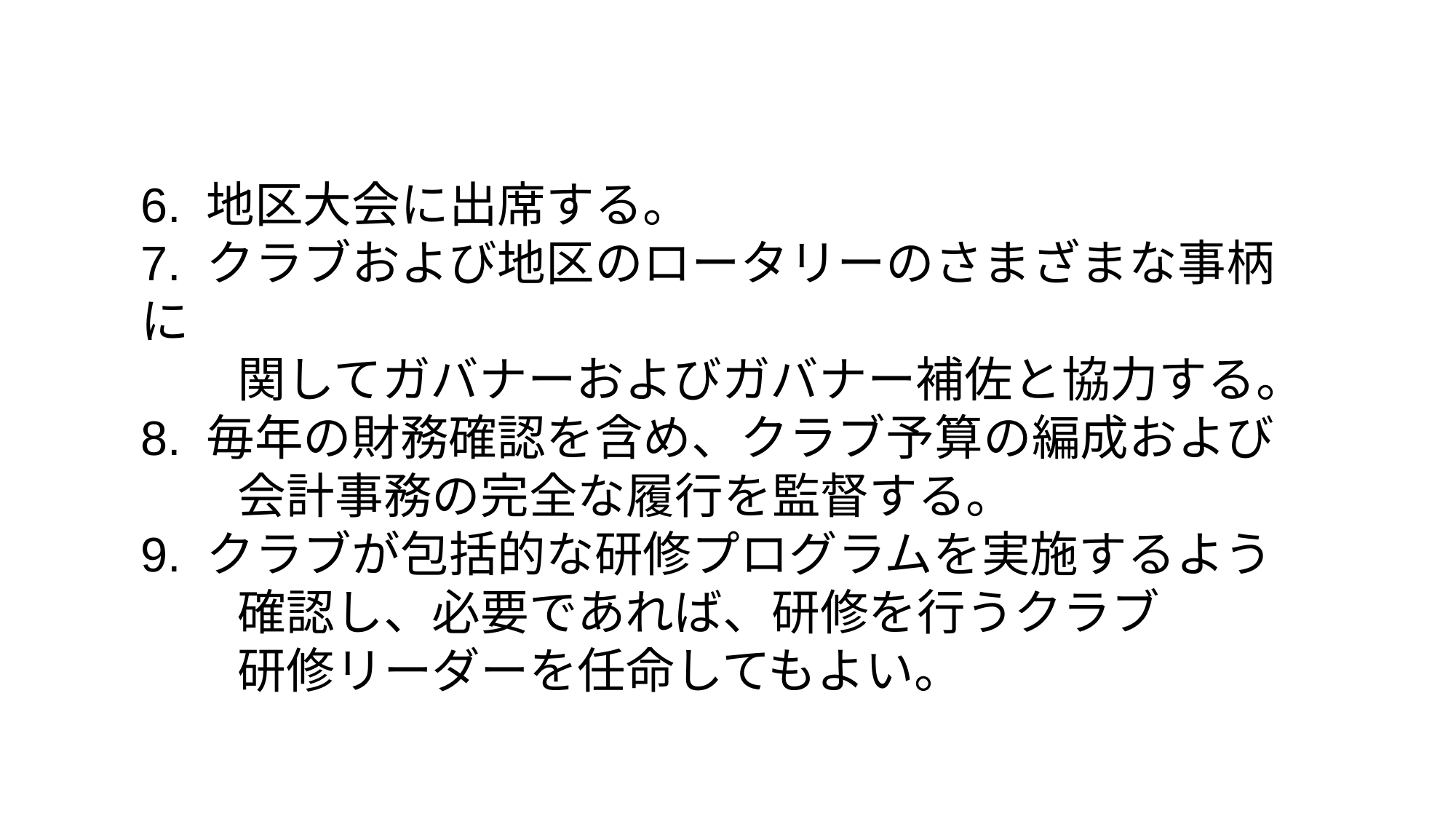

6. 地区大会に出席する。
7. クラブおよび地区のロータリーのさまざまな事柄に
　　関してガバナーおよびガバナー補佐と協力する。
8. 毎年の財務確認を含め、クラブ予算の編成および
　　会計事務の完全な履行を監督する。
9. クラブが包括的な研修プログラムを実施するよう
　　確認し、必要であれば、研修を行うクラブ
　　研修リーダーを任命してもよい。